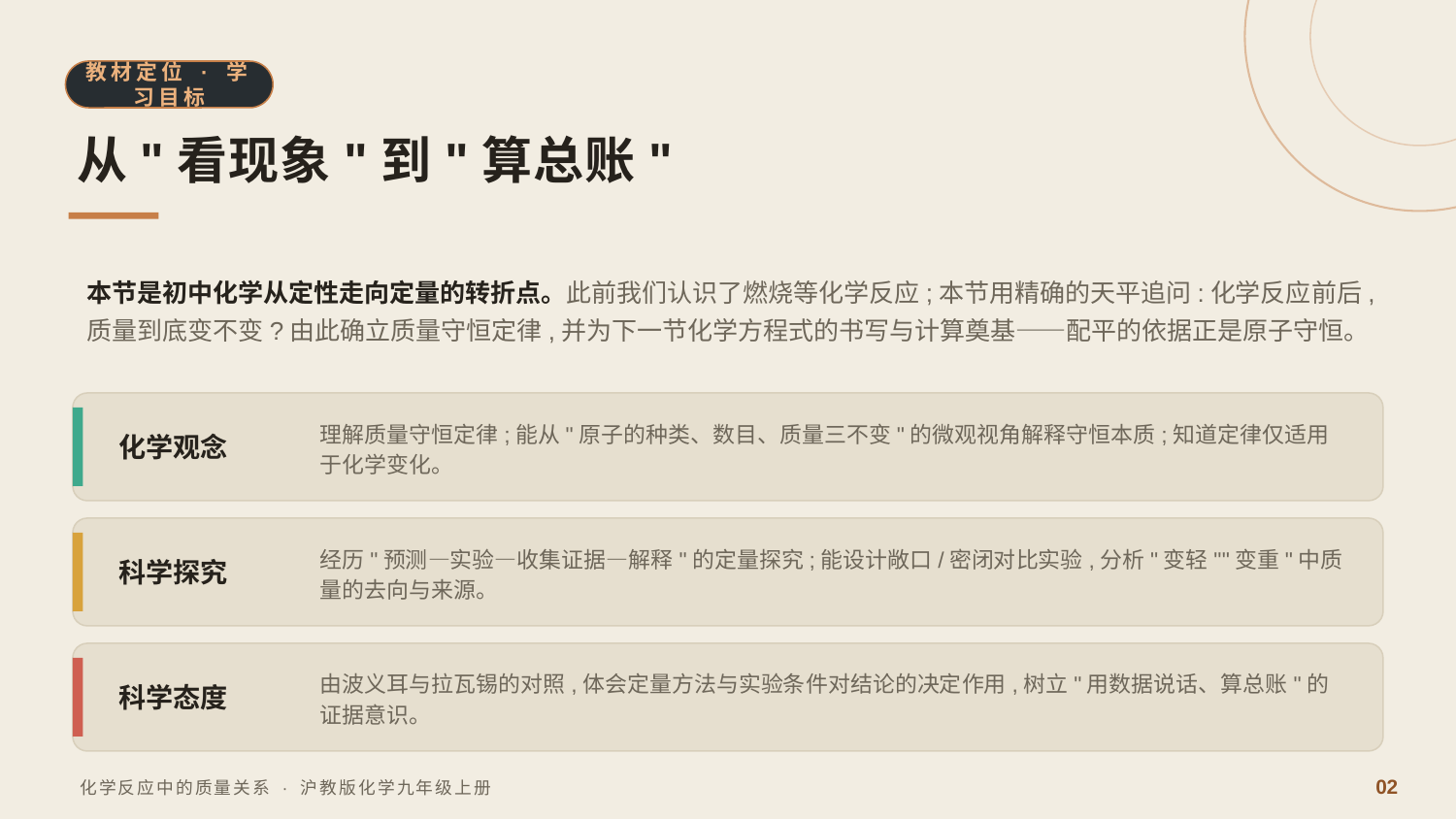

教材定位 · 学习目标

从"看现象"到"算总账"

本节是初中化学从定性走向定量的转折点。此前我们认识了燃烧等化学反应;本节用精确的天平追问:化学反应前后,质量到底变不变?由此确立质量守恒定律,并为下一节化学方程式的书写与计算奠基——配平的依据正是原子守恒。

理解质量守恒定律;能从"原子的种类、数目、质量三不变"的微观视角解释守恒本质;知道定律仅适用于化学变化。
化学观念

经历"预测—实验—收集证据—解释"的定量探究;能设计敞口/密闭对比实验,分析"变轻""变重"中质量的去向与来源。
科学探究

由波义耳与拉瓦锡的对照,体会定量方法与实验条件对结论的决定作用,树立"用数据说话、算总账"的证据意识。
科学态度

02
化学反应中的质量关系 · 沪教版化学九年级上册